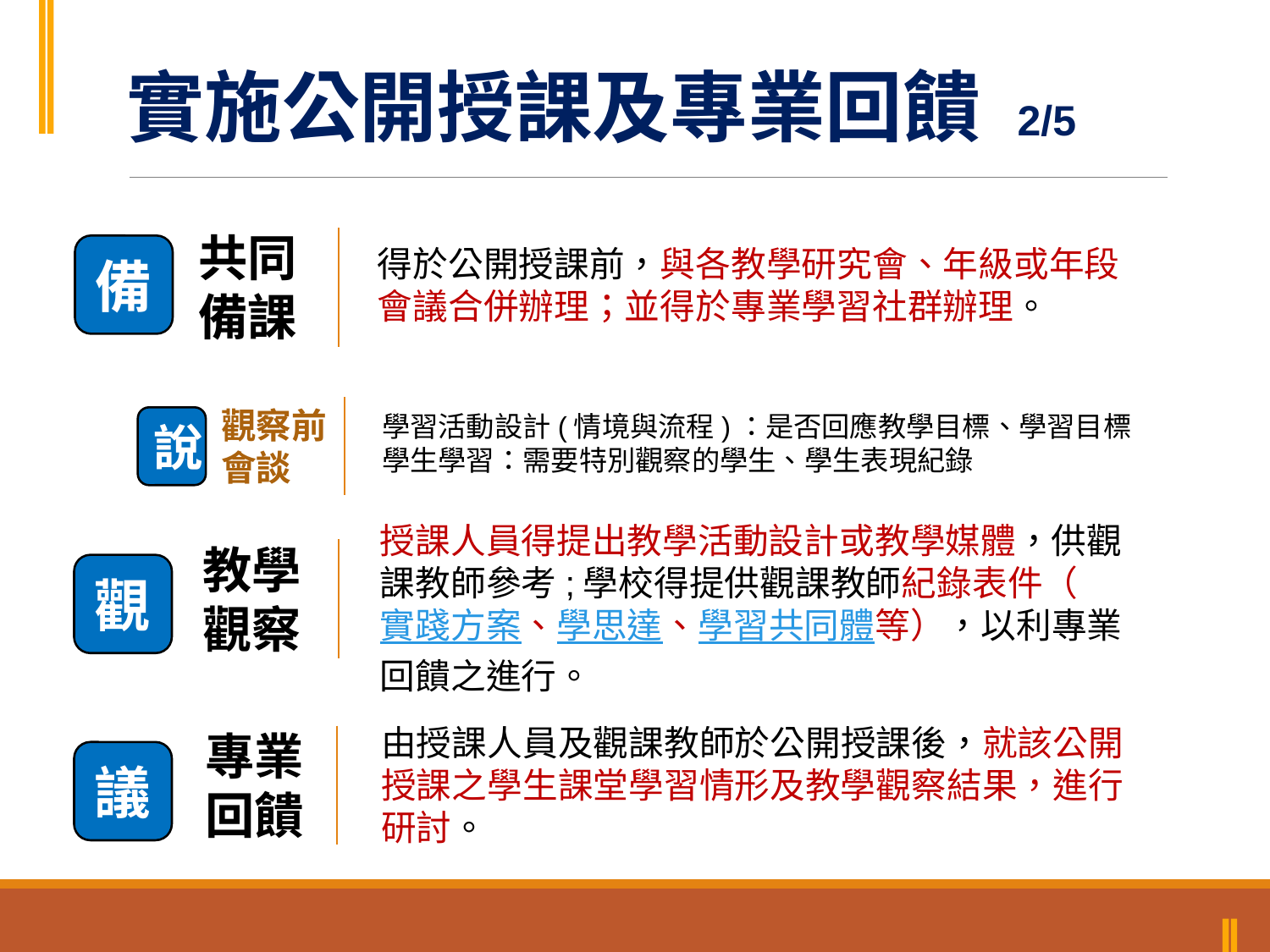

實施公開授課及專業回饋 2/5
共同備課
備
得於公開授課前，與各教學研究會、年級或年段會議合併辦理；並得於專業學習社群辦理。
觀察前會談
學習活動設計(情境與流程)：是否回應教學目標、學習目標
學生學習：需要特別觀察的學生、學生表現紀錄
說
授課人員得提出教學活動設計或教學媒體，供觀課教師參考;學校得提供觀課教師紀錄表件（實踐方案、學思達、學習共同體等），以利專業回饋之進行。
教學觀察
觀
由授課人員及觀課教師於公開授課後，就該公開授課之學生課堂學習情形及教學觀察結果，進行研討。
專業回饋
議